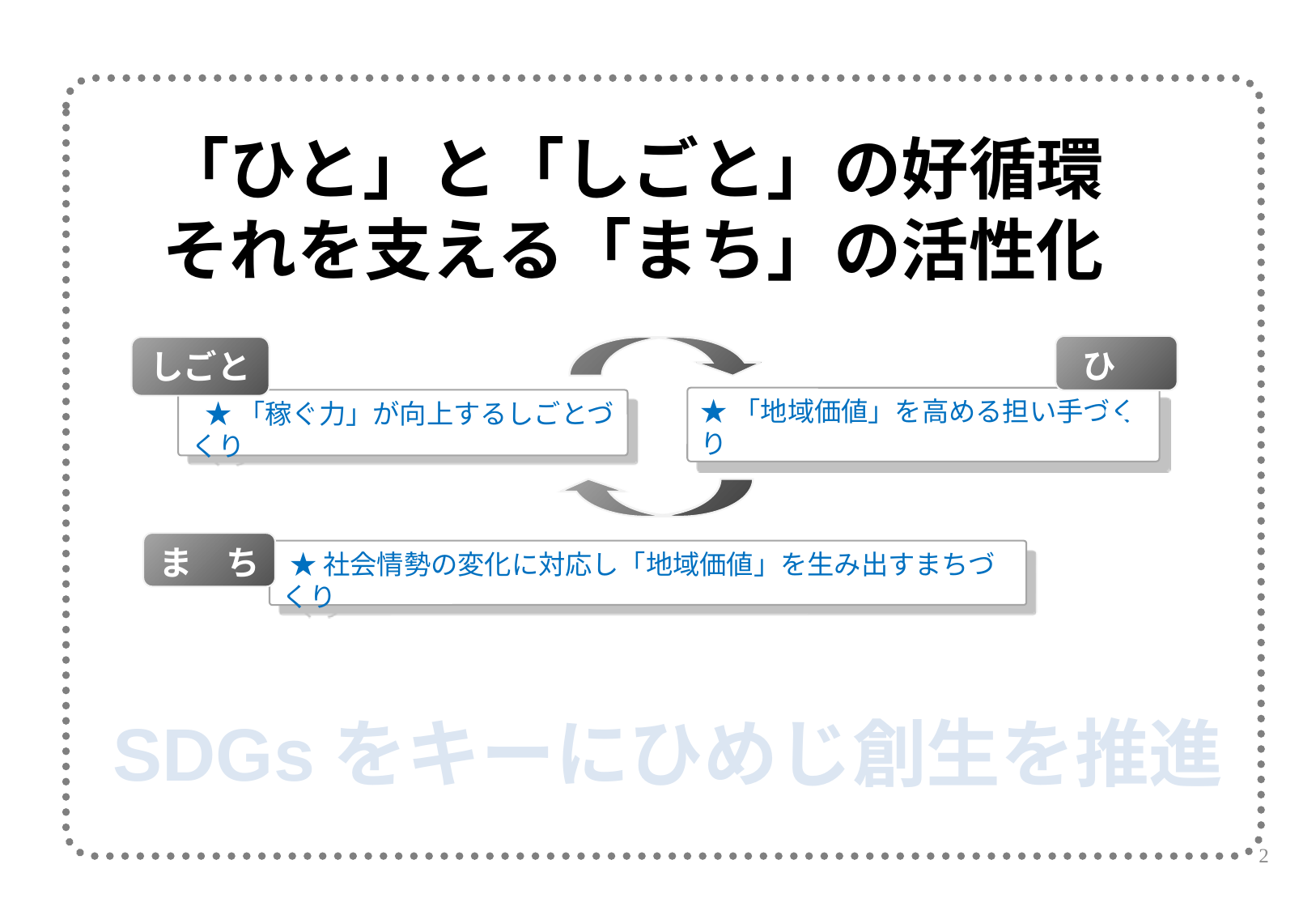

「ひと」と「しごと」の好循環
それを支える「まち」の活性化
ひ　と

しごと
★「地域価値」を高める担い手づくり
★「稼ぐ力」が向上するしごとづくり

ま　ち
★社会情勢の変化に対応し「地域価値」を生み出すまちづくり

SDGsをキーにひめじ創生を推進
2